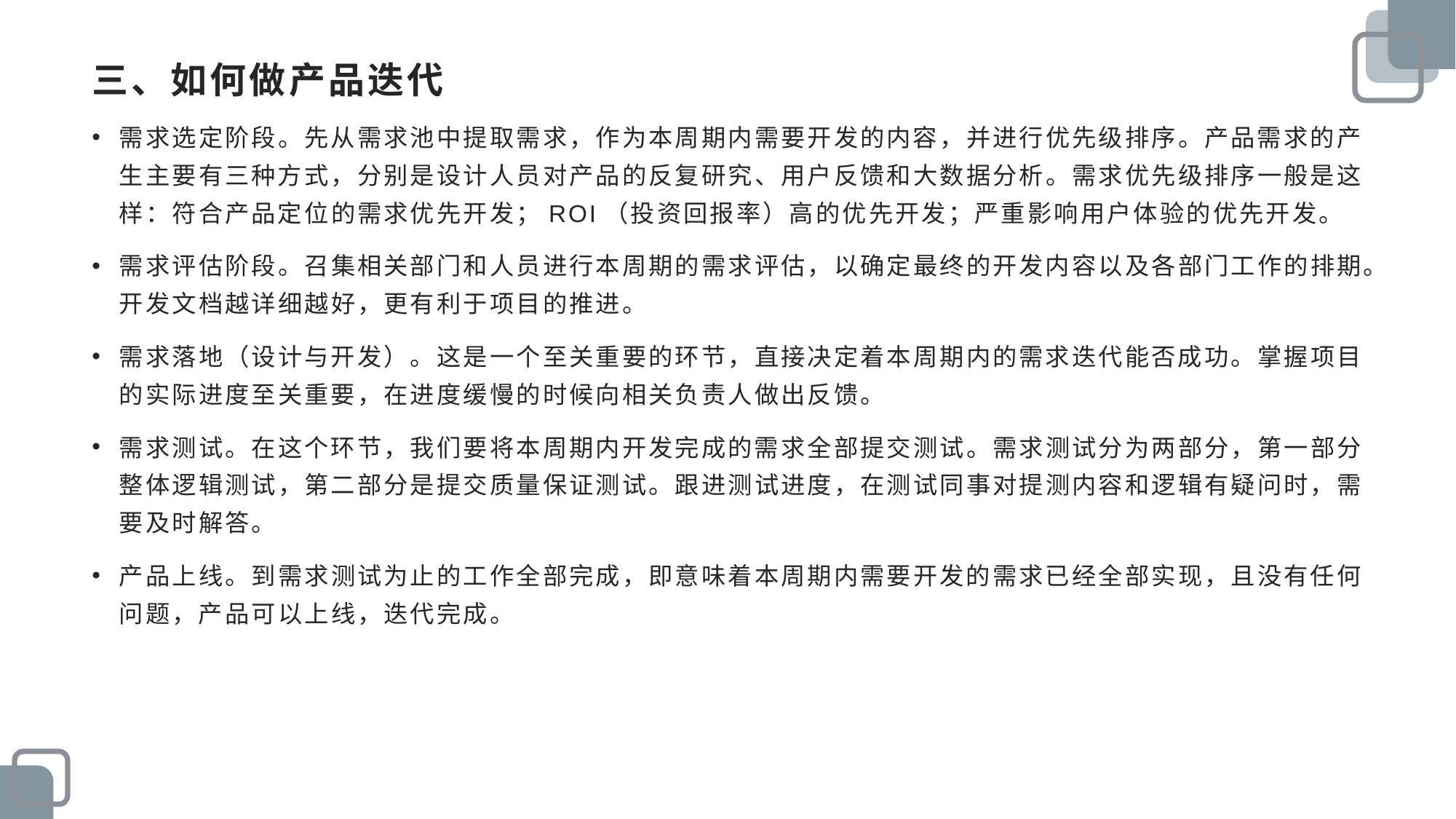

# 三、如何做产品迭代
需求选定阶段。先从需求池中提取需求，作为本周期内需要开发的内容，并进行优先级排序。产品需求的产生主要有三种方式，分别是设计人员对产品的反复研究、用户反馈和大数据分析。需求优先级排序一般是这样：符合产品定位的需求优先开发；ROI（投资回报率）高的优先开发；严重影响用户体验的优先开发。
需求评估阶段。召集相关部门和人员进行本周期的需求评估，以确定最终的开发内容以及各部门工作的排期。开发文档越详细越好，更有利于项目的推进。
需求落地（设计与开发）。这是一个至关重要的环节，直接决定着本周期内的需求迭代能否成功。掌握项目的实际进度至关重要，在进度缓慢的时候向相关负责人做出反馈。
需求测试。在这个环节，我们要将本周期内开发完成的需求全部提交测试。需求测试分为两部分，第一部分整体逻辑测试，第二部分是提交质量保证测试。跟进测试进度，在测试同事对提测内容和逻辑有疑问时，需要及时解答。
产品上线。到需求测试为止的工作全部完成，即意味着本周期内需要开发的需求已经全部实现，且没有任何问题，产品可以上线，迭代完成。